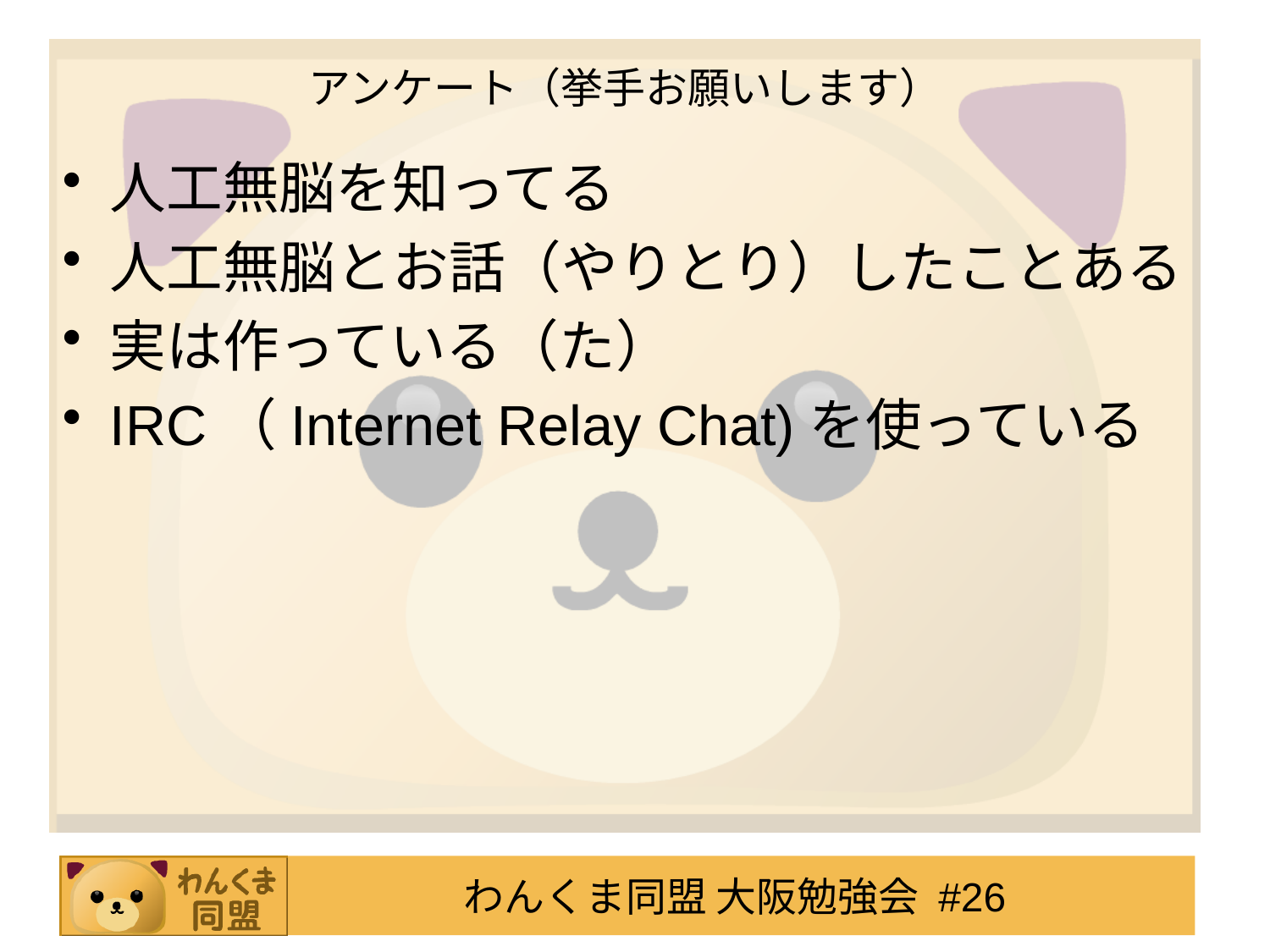

アンケート（挙手お願いします）
人工無脳を知ってる
人工無脳とお話（やりとり）したことある
実は作っている（た）
IRC（Internet Relay Chat)を使っている